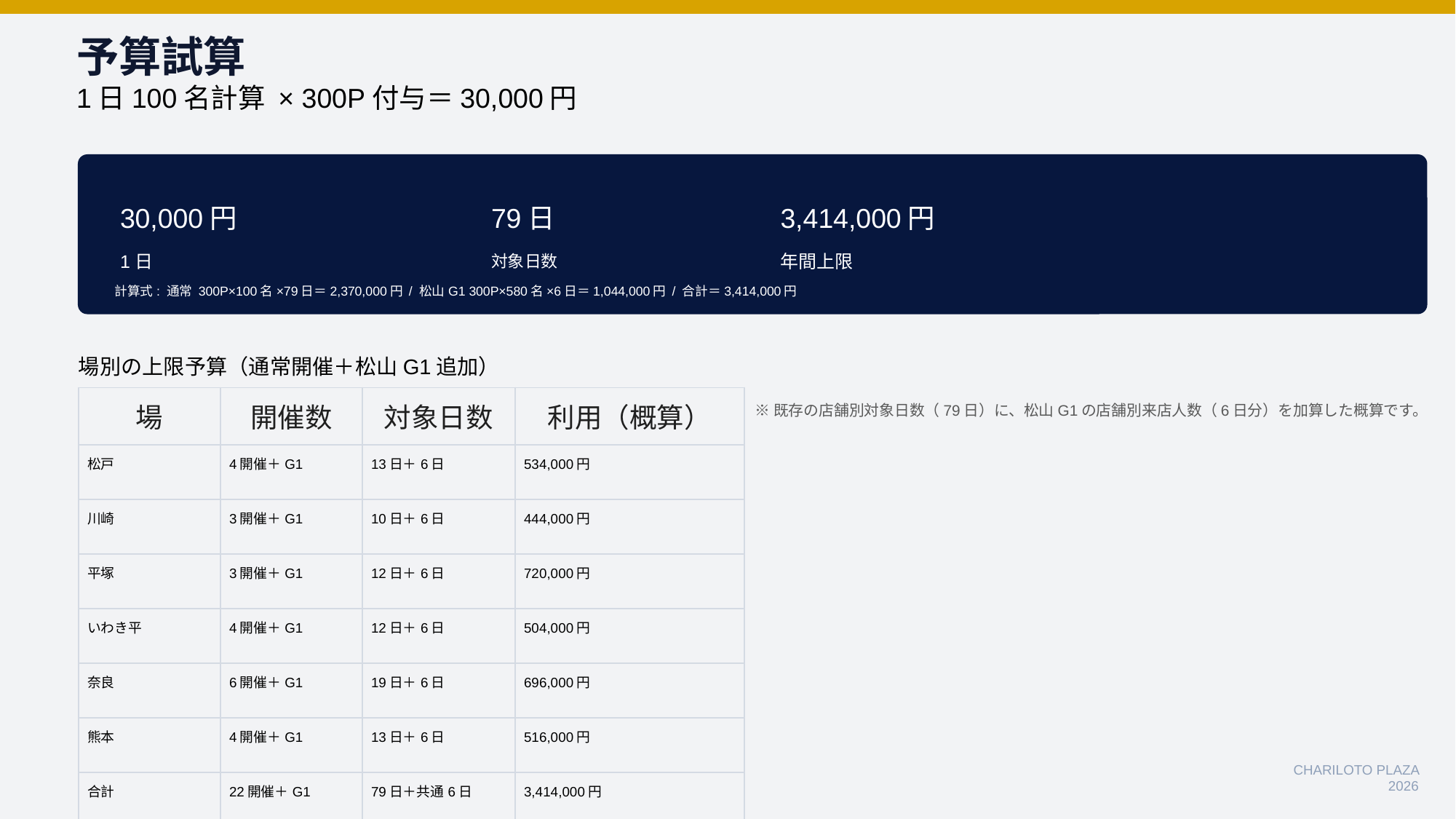

予算試算
1日100名計算 × 300P付与＝30,000円

30,000円
79日
3,414,000円
1日
対象日数
年間上限
計算式: 通常 300P×100名×79日＝2,370,000円 / 松山G1 300P×580名×6日＝1,044,000円 / 合計＝3,414,000円
場別の上限予算（通常開催＋松山G1追加）
| 場 | 開催数 | 対象日数 | 利用（概算） |
| --- | --- | --- | --- |
| 松戸 | 4開催＋G1 | 13日＋6日 | 534,000円 |
| 川崎 | 3開催＋G1 | 10日＋6日 | 444,000円 |
| 平塚 | 3開催＋G1 | 12日＋6日 | 720,000円 |
| いわき平 | 4開催＋G1 | 12日＋6日 | 504,000円 |
| 奈良 | 6開催＋G1 | 19日＋6日 | 696,000円 |
| 熊本 | 4開催＋G1 | 13日＋6日 | 516,000円 |
| 合計 | 22開催＋G1 | 79日＋共通6日 | 3,414,000円 |
※既存の店舗別対象日数（79日）に、松山G1の店舗別来店人数（6日分）を加算した概算です。
CHARILOTO PLAZA 2026